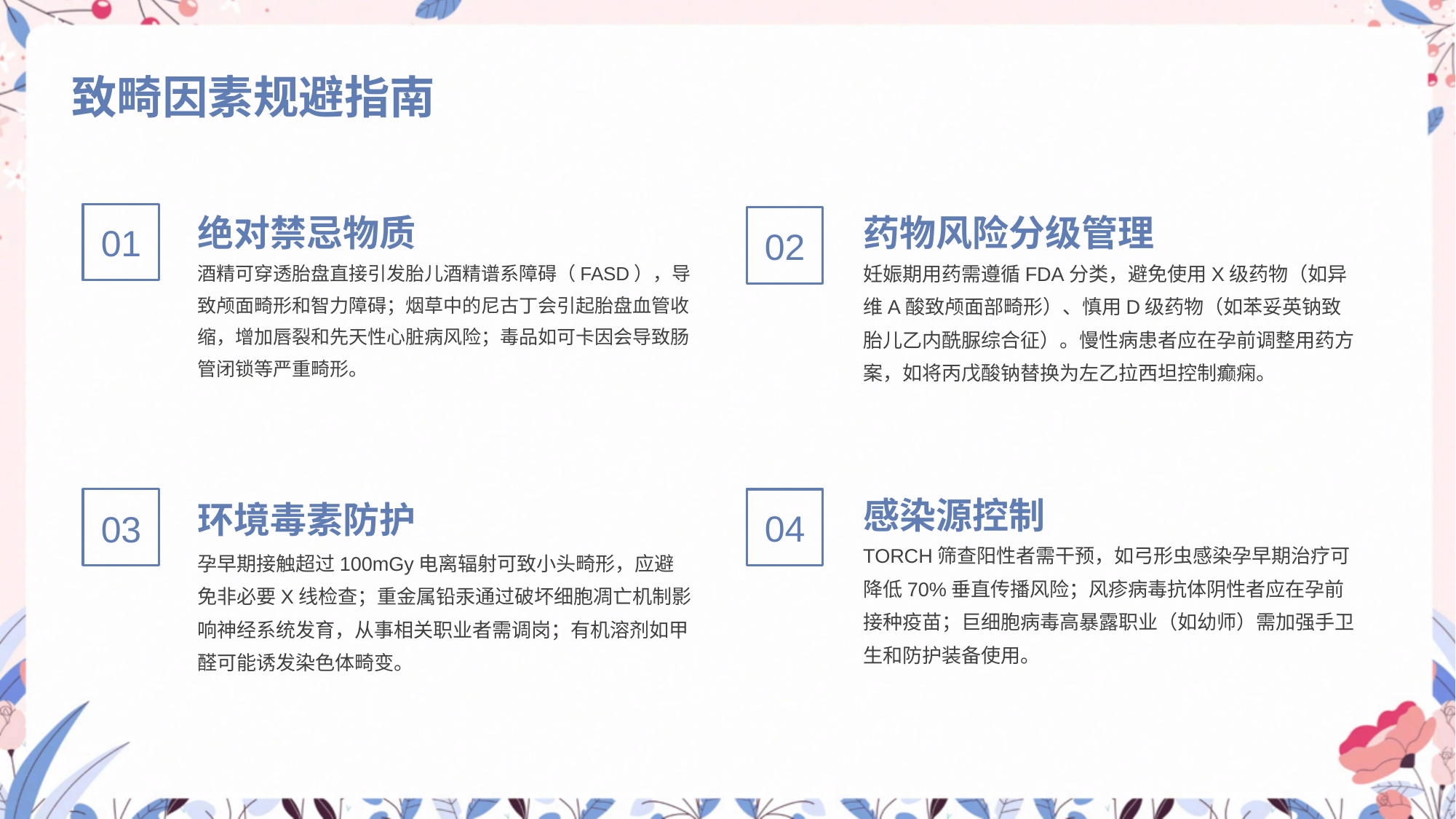

致畸因素规避指南
药物风险分级管理
绝对禁忌物质

01
02
妊娠期用药需遵循FDA分类，避免使用X级药物（如异维A酸致颅面部畸形）、慎用D级药物（如苯妥英钠致胎儿乙内酰脲综合征）。慢性病患者应在孕前调整用药方案，如将丙戊酸钠替换为左乙拉西坦控制癫痫。
酒精可穿透胎盘直接引发胎儿酒精谱系障碍（FASD），导致颅面畸形和智力障碍；烟草中的尼古丁会引起胎盘血管收缩，增加唇裂和先天性心脏病风险；毒品如可卡因会导致肠管闭锁等严重畸形。
感染源控制
环境毒素防护

04
03
TORCH筛查阳性者需干预，如弓形虫感染孕早期治疗可降低70%垂直传播风险；风疹病毒抗体阴性者应在孕前接种疫苗；巨细胞病毒高暴露职业（如幼师）需加强手卫生和防护装备使用。
孕早期接触超过100mGy电离辐射可致小头畸形，应避免非必要X线检查；重金属铅汞通过破坏细胞凋亡机制影响神经系统发育，从事相关职业者需调岗；有机溶剂如甲醛可能诱发染色体畸变。